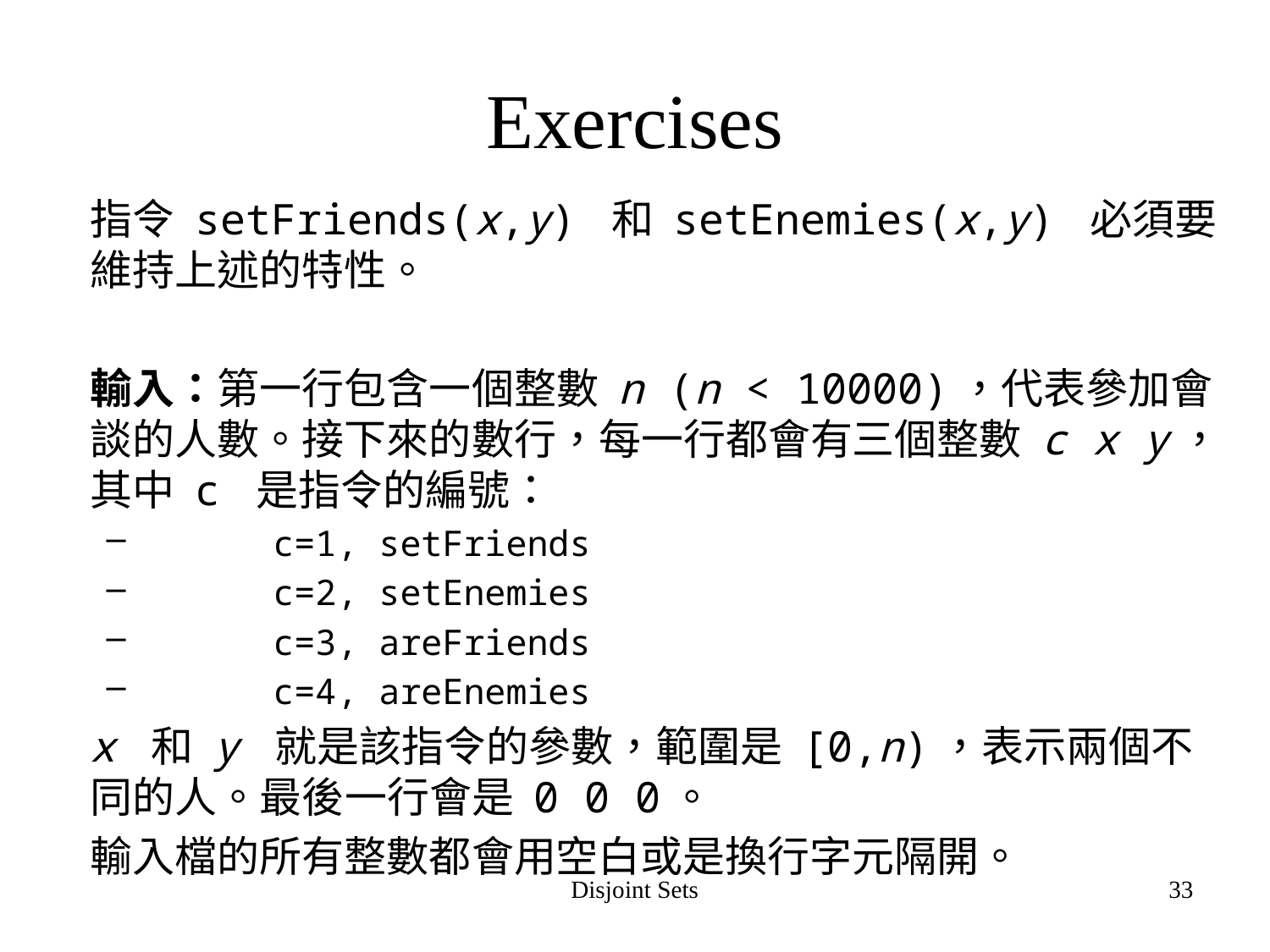

# Exercises
	指令 setFriends(x,y) 和 setEnemies(x,y) 必須要維持上述的特性。

	輸入：第一行包含一個整數 n (n < 10000)，代表參加會談的人數。接下來的數行，每一行都會有三個整數 c x y，其中 c 是指令的編號：
	c=1, setFriends
	c=2, setEnemies
	c=3, areFriends
	c=4, areEnemies
	x 和 y 就是該指令的參數，範圍是 [0,n)，表示兩個不同的人。最後一行會是 0 0 0。
	輸入檔的所有整數都會用空白或是換行字元隔開。
Disjoint Sets
33